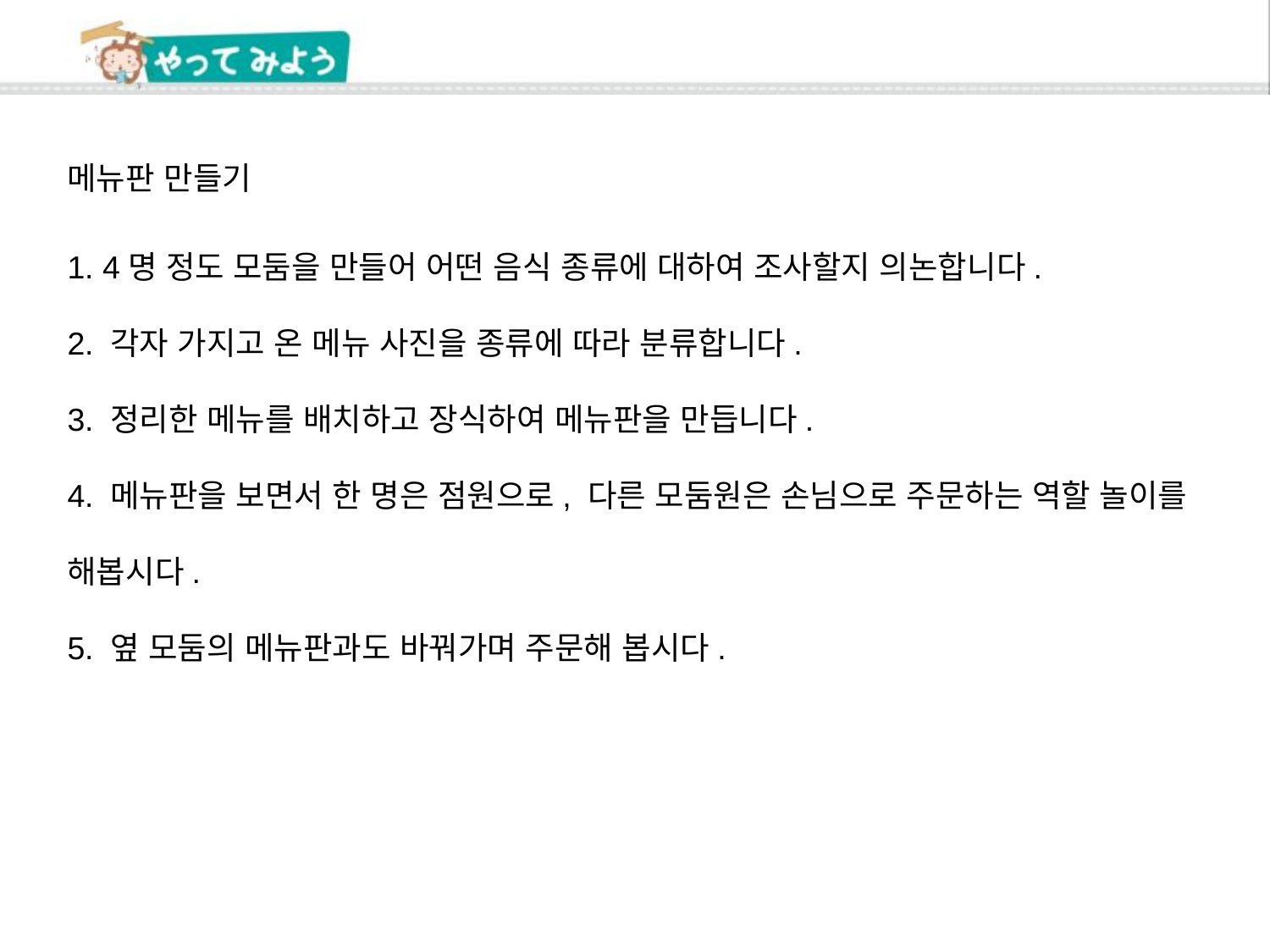

메뉴판 만들기
1. 4명 정도 모둠을 만들어 어떤 음식 종류에 대하여 조사할지 의논합니다.
2. 각자 가지고 온 메뉴 사진을 종류에 따라 분류합니다.
3. 정리한 메뉴를 배치하고 장식하여 메뉴판을 만듭니다.
4. 메뉴판을 보면서 한 명은 점원으로, 다른 모둠원은 손님으로 주문하는 역할 놀이를 해봅시다.
5. 옆 모둠의 메뉴판과도 바꿔가며 주문해 봅시다.